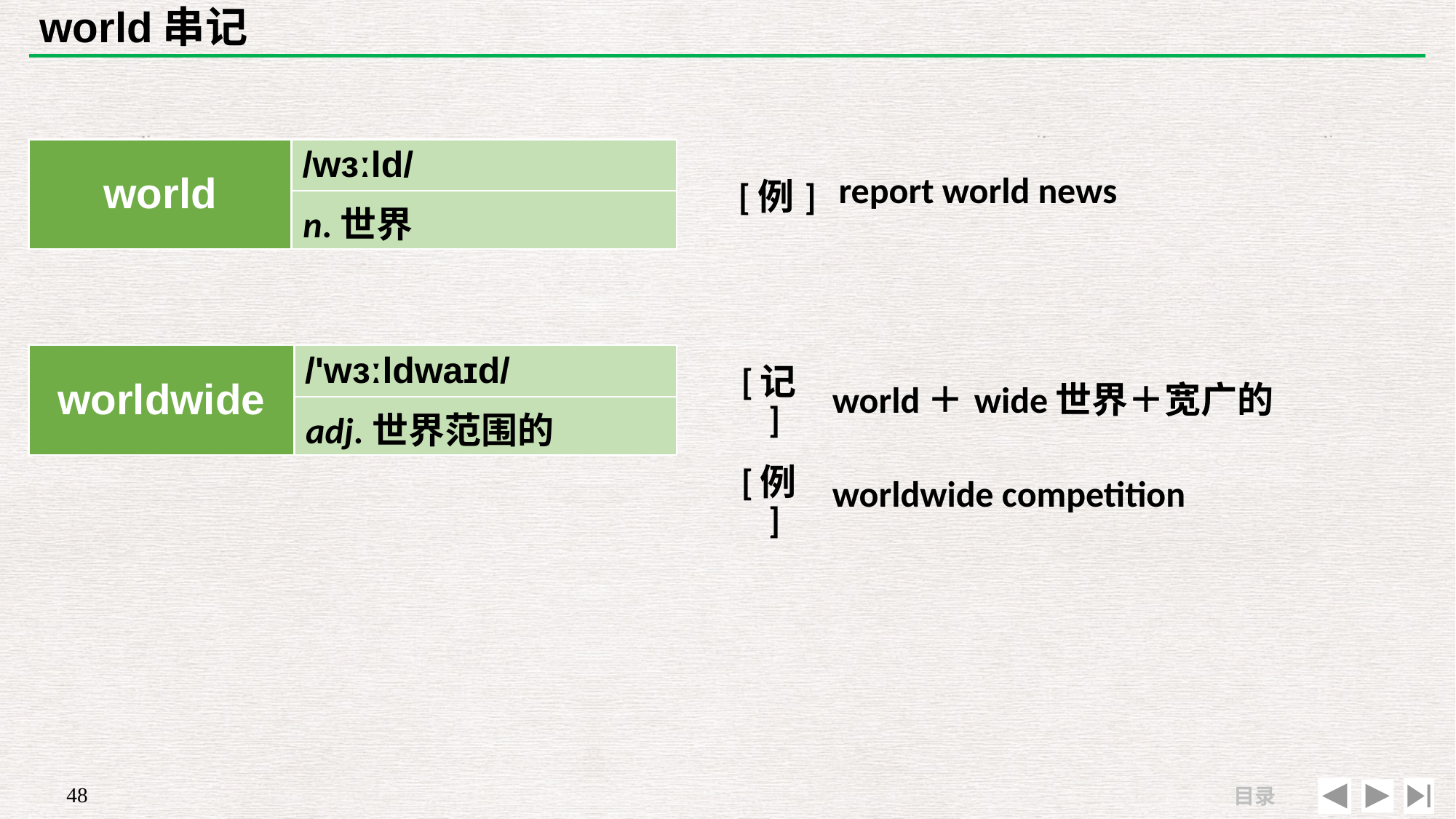

# world串记

|  |  |
| --- | --- |
| [例] | report world news |
| world | /wɜːld/ |
| --- | --- |
|  |  |
n.世界
| worldwide | /'wɜːldwaɪd/ |
| --- | --- |
|  |  |
| [记] | world＋wide世界＋宽广的 |
| --- | --- |
| [例] | worldwide competition |
adj.世界范围的